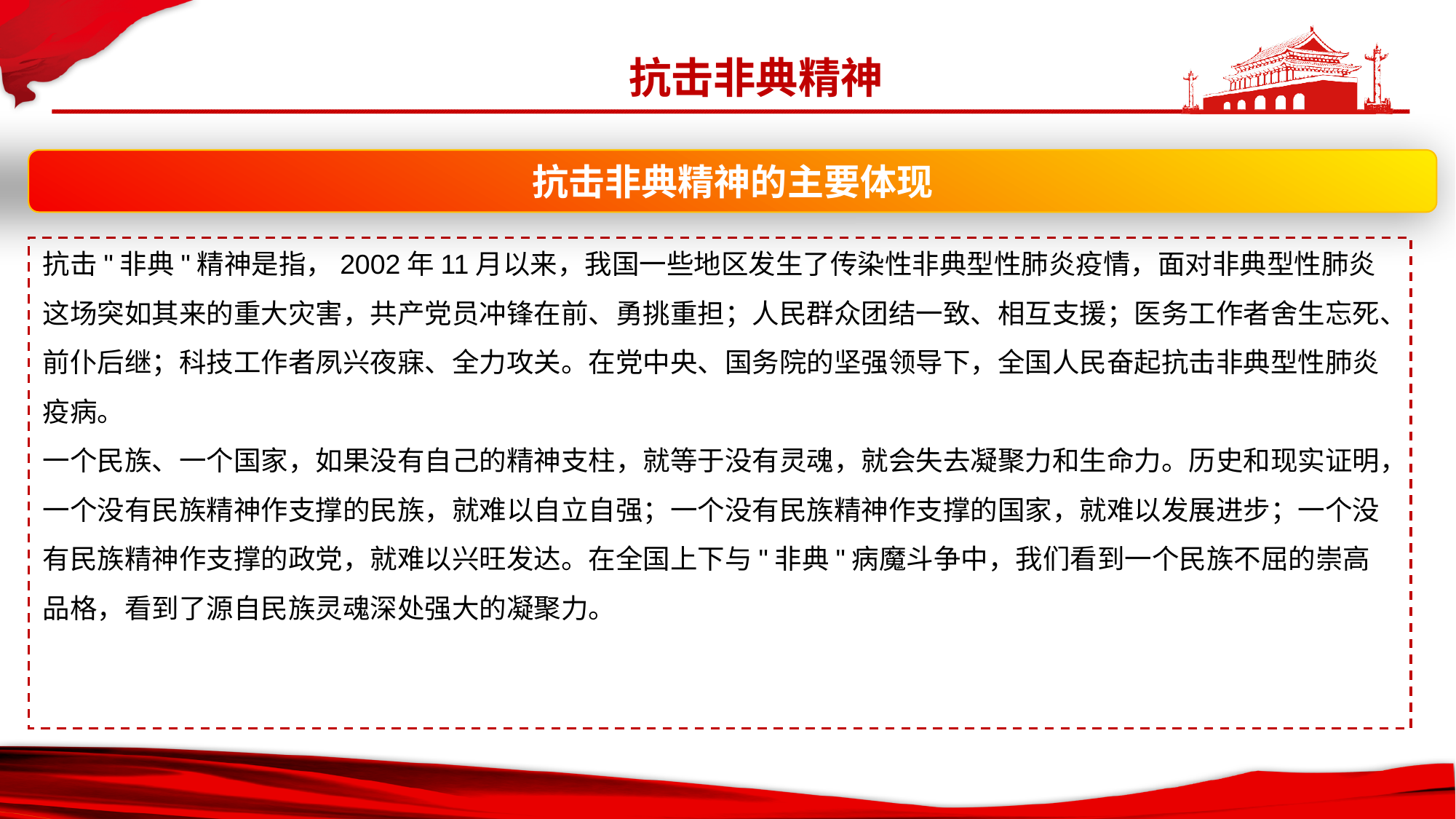

抗击非典精神
抗击非典精神的主要体现
抗击"非典"精神是指，2002年11月以来，我国一些地区发生了传染性非典型性肺炎疫情，面对非典型性肺炎这场突如其来的重大灾害，共产党员冲锋在前、勇挑重担；人民群众团结一致、相互支援；医务工作者舍生忘死、前仆后继；科技工作者夙兴夜寐、全力攻关。在党中央、国务院的坚强领导下，全国人民奋起抗击非典型性肺炎疫病。
一个民族、一个国家，如果没有自己的精神支柱，就等于没有灵魂，就会失去凝聚力和生命力。历史和现实证明，一个没有民族精神作支撑的民族，就难以自立自强；一个没有民族精神作支撑的国家，就难以发展进步；一个没有民族精神作支撑的政党，就难以兴旺发达。在全国上下与"非典"病魔斗争中，我们看到一个民族不屈的崇高品格，看到了源自民族灵魂深处强大的凝聚力。